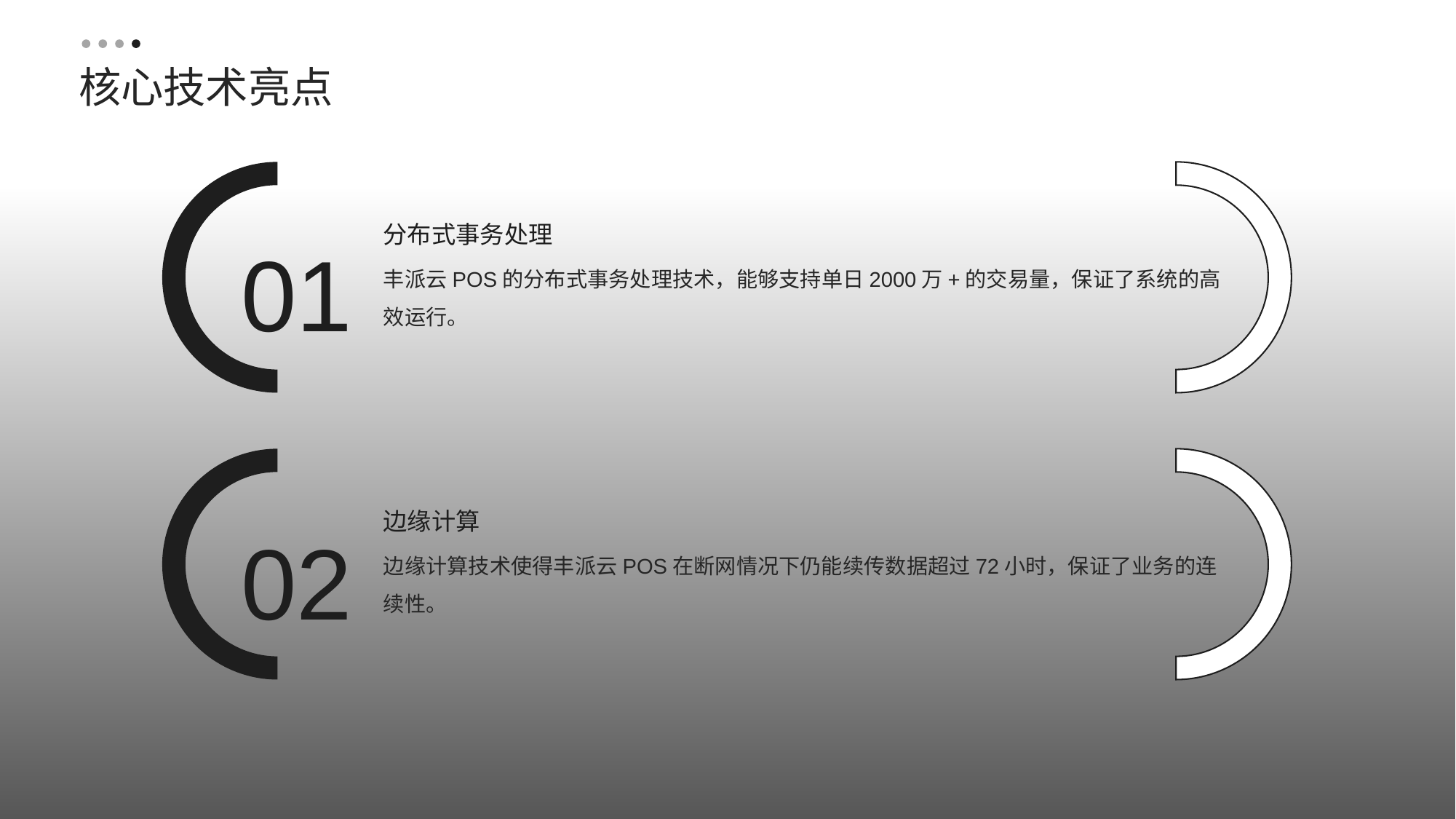

核心技术亮点

01
分布式事务处理
丰派云POS的分布式事务处理技术，能够支持单日2000万+的交易量，保证了系统的高效运行。

边缘计算
02
边缘计算技术使得丰派云POS在断网情况下仍能续传数据超过72小时，保证了业务的连续性。